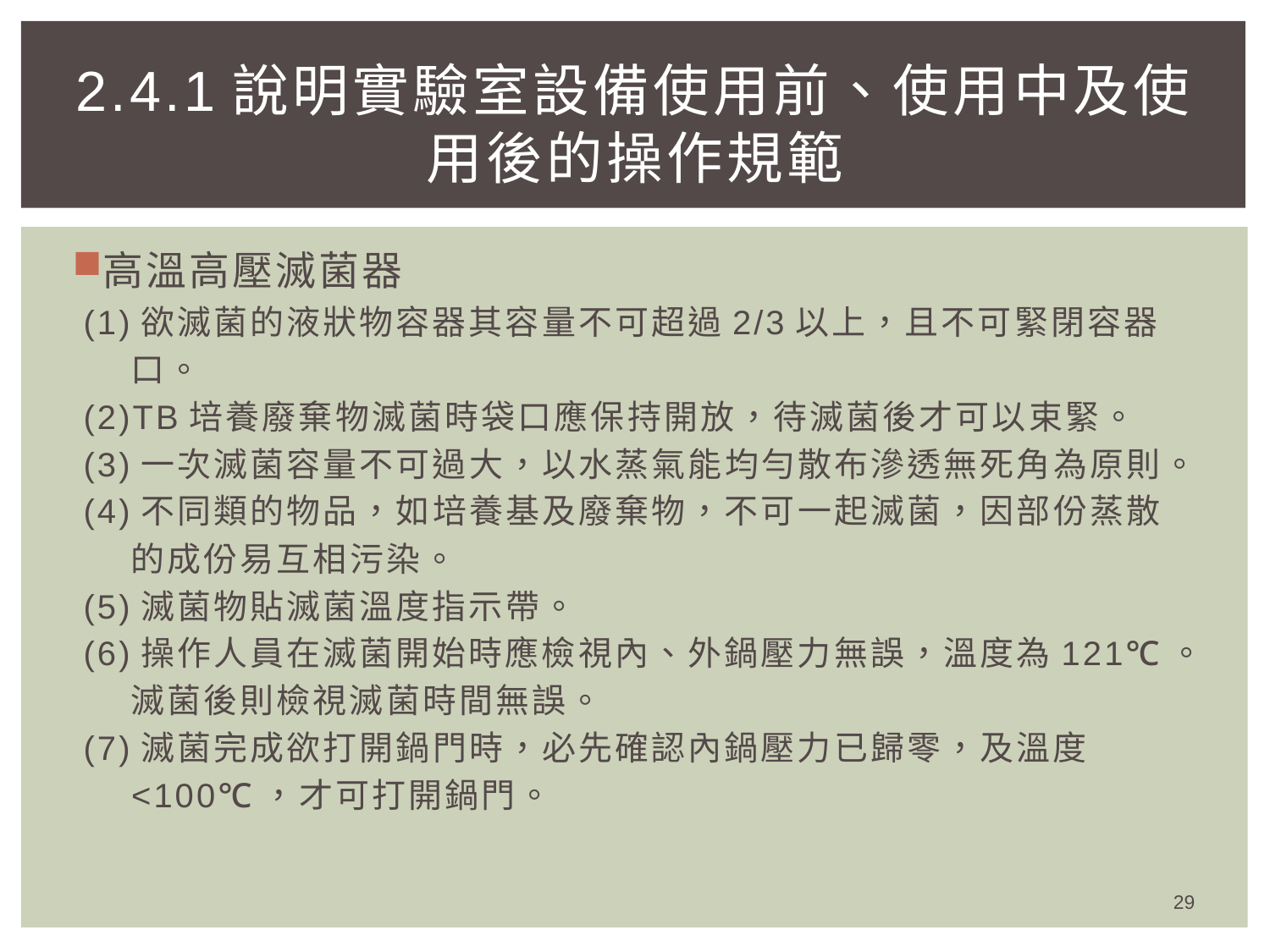

# 2.4.1說明實驗室設備使用前、使用中及使用後的操作規範
高溫高壓滅菌器
 (1)欲滅菌的液狀物容器其容量不可超過2/3以上，且不可緊閉容器
     口。
 (2)TB培養廢棄物滅菌時袋口應保持開放，待滅菌後才可以束緊。
 (3)一次滅菌容量不可過大，以水蒸氣能均勻散布滲透無死角為原則。
 (4)不同類的物品，如培養基及廢棄物，不可一起滅菌，因部份蒸散
     的成份易互相污染。
 (5)滅菌物貼滅菌溫度指示帶。
 (6)操作人員在滅菌開始時應檢視內、外鍋壓力無誤，溫度為121℃。
     滅菌後則檢視滅菌時間無誤。
 (7)滅菌完成欲打開鍋門時，必先確認內鍋壓力已歸零，及溫度
     <100℃，才可打開鍋門。
29